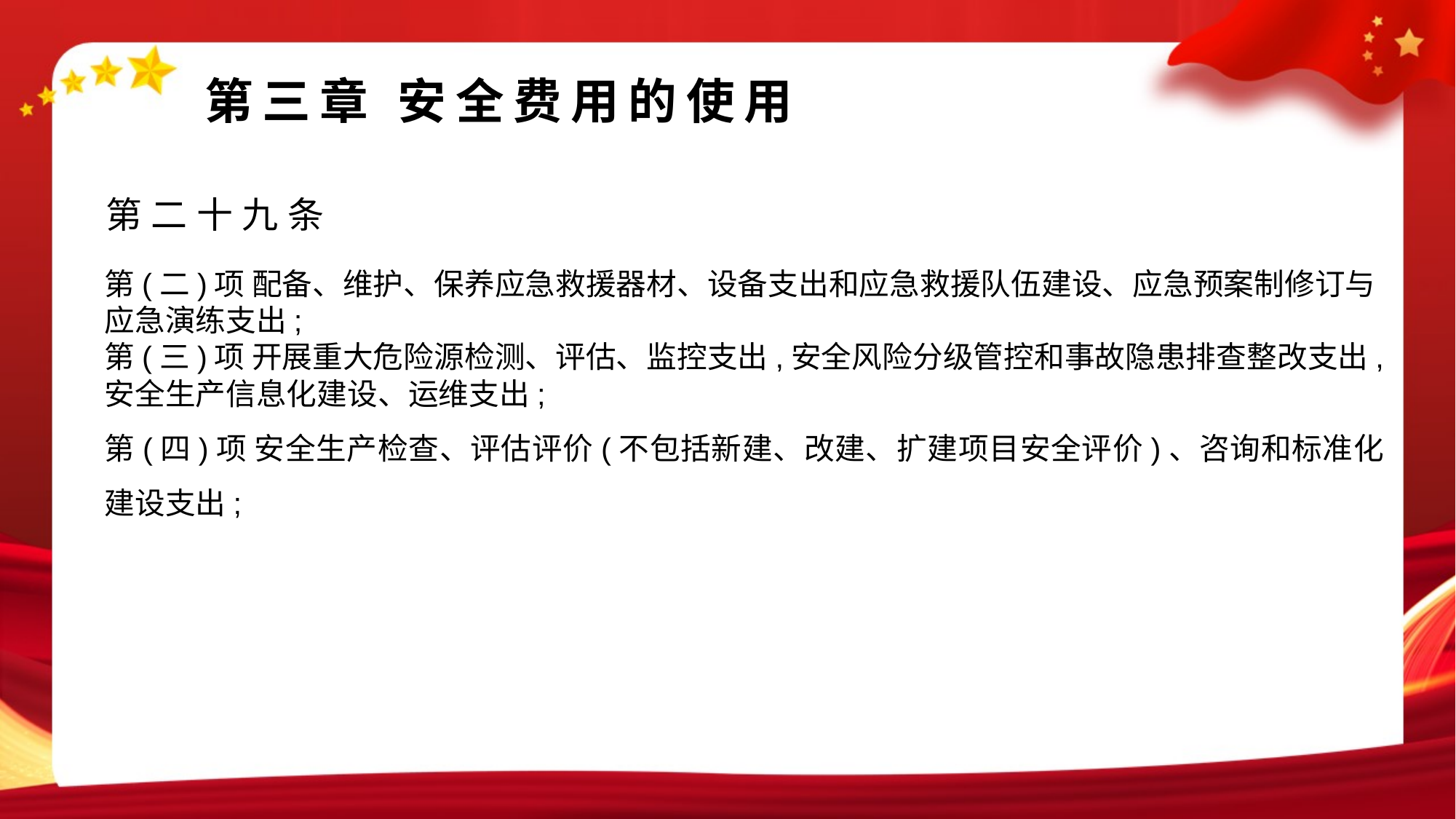

#
第三章 安全费用的使用
第二十九条
第(二)项 配备、维护、保养应急救援器材、设备支出和应急救援队伍建设、应急预案制修订与应急演练支出;
第(三)项 开展重大危险源检测、评估、监控支出,安全风险分级管控和事故隐患排查整改支出,安全生产信息化建设、运维支出;
第(四)项 安全生产检查、评估评价(不包括新建、改建、扩建项目安全评价)、咨询和标准化建设支出;